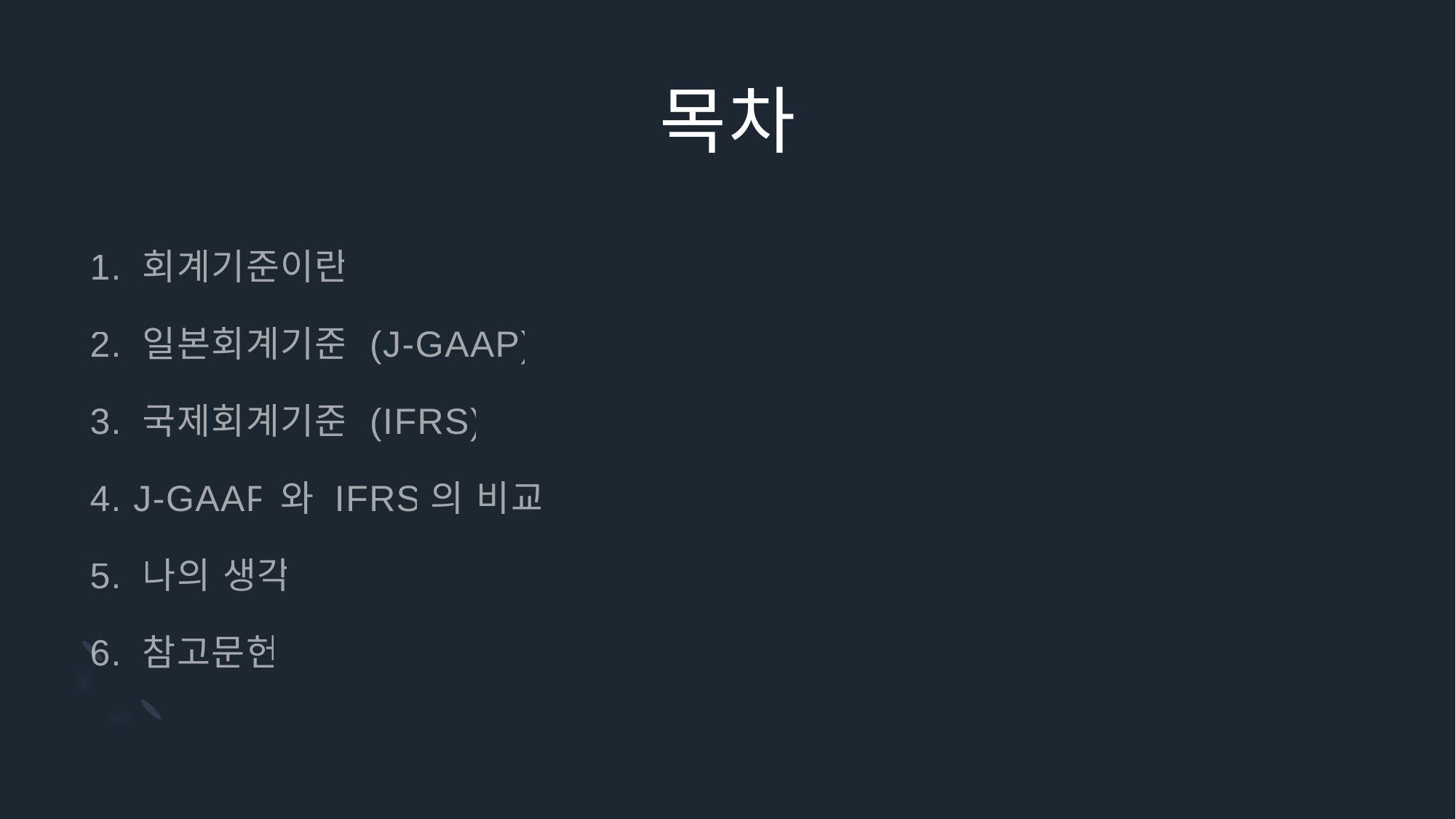

# 목차
 1. 회계기준이란
 2. 일본회계기준 (J-GAAP)
 3. 국제회계기준 (IFRS)
 4. J-GAAP와 IFRS의 비교
 5. 나의 생각
 6. 참고문헌